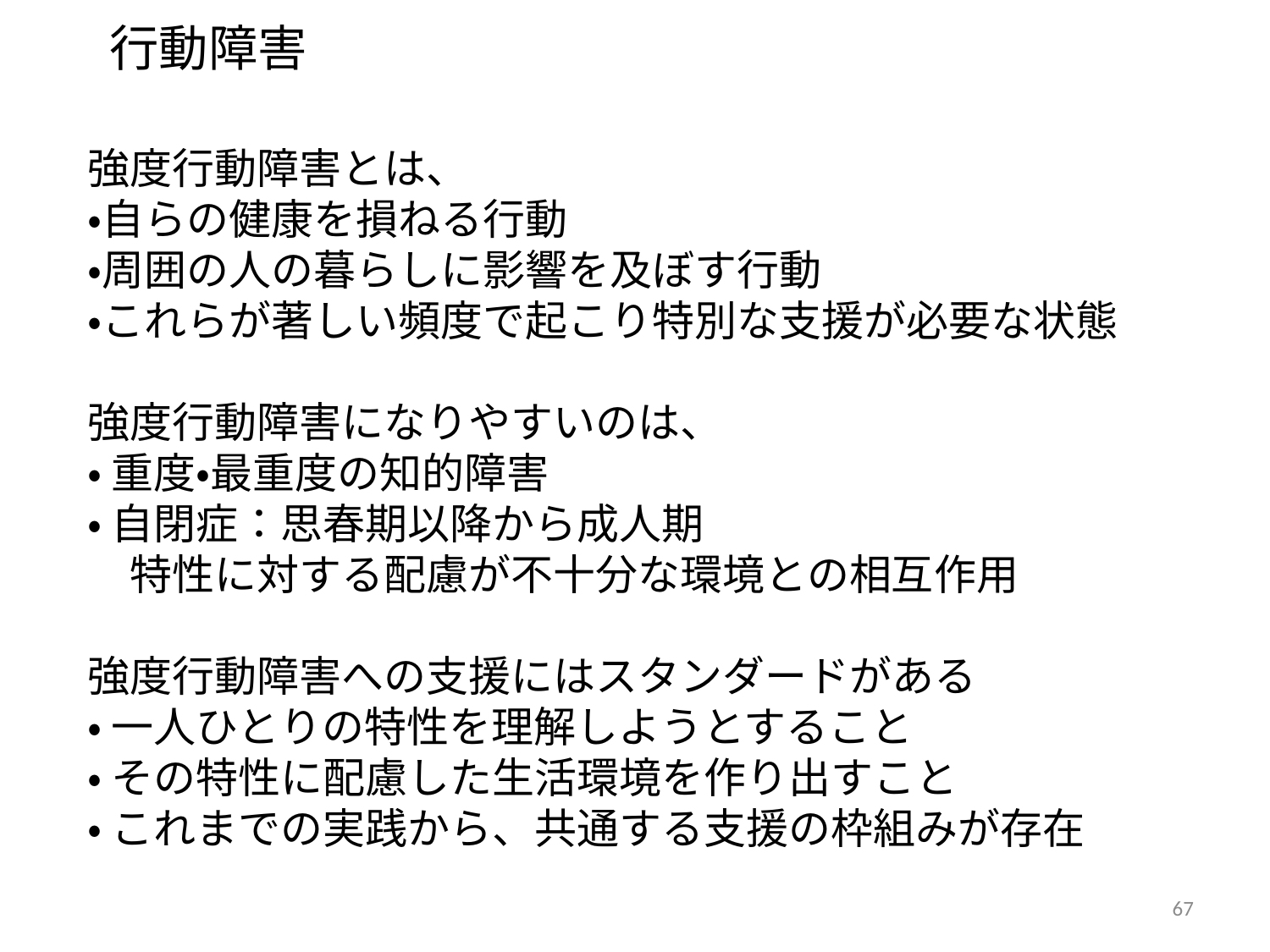

# 行動障害

強度行動障害とは、
・自らの健康を損ねる行動
・周囲の人の暮らしに影響を及ぼす行動
・これらが著しい頻度で起こり特別な支援が必要な状態

強度行動障害になりやすいのは、
・ 重度・最重度の知的障害
・ 自閉症：思春期以降から成人期
　特性に対する配慮が不十分な環境との相互作用

強度行動障害への支援にはスタンダードがある
・ 一人ひとりの特性を理解しようとすること
・ その特性に配慮した生活環境を作り出すこと
・ これまでの実践から、共通する支援の枠組みが存在

67